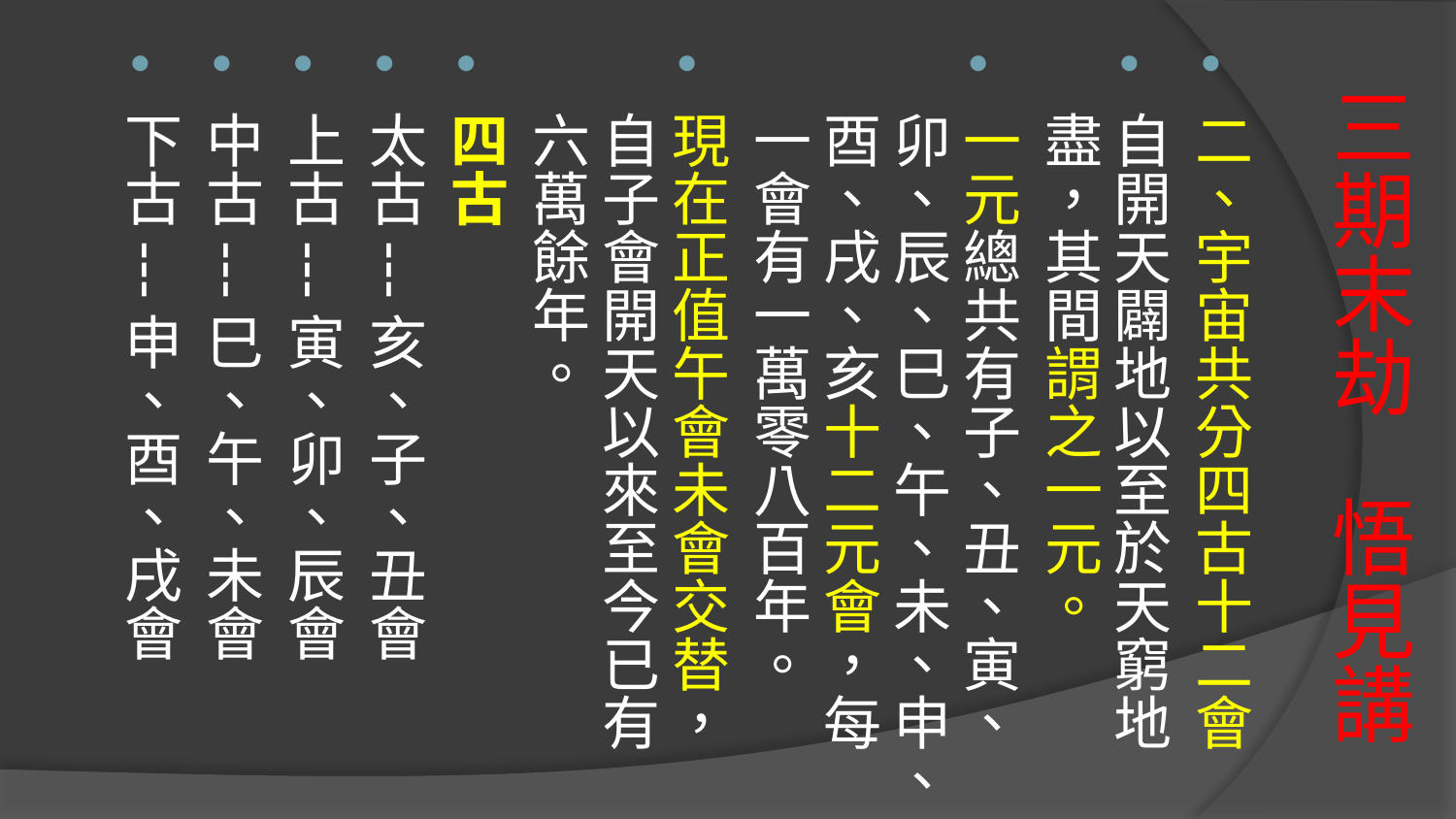

二、宇宙共分四古十二會
自開天闢地以至於天窮地盡，其間謂之一元。
一元總共有子、丑、寅、卯、辰、巳、午、未、申、酉、戌、亥十二元會，每一會有一萬零八百年。
現在正值午會未會交替，自子會開天以來至今已有六萬餘年。
四古
太古---亥、子、丑會
上古---寅、卯、辰會
中古---巳、午、未會
下古---申、酉、戌會

# 三期末劫    悟見講